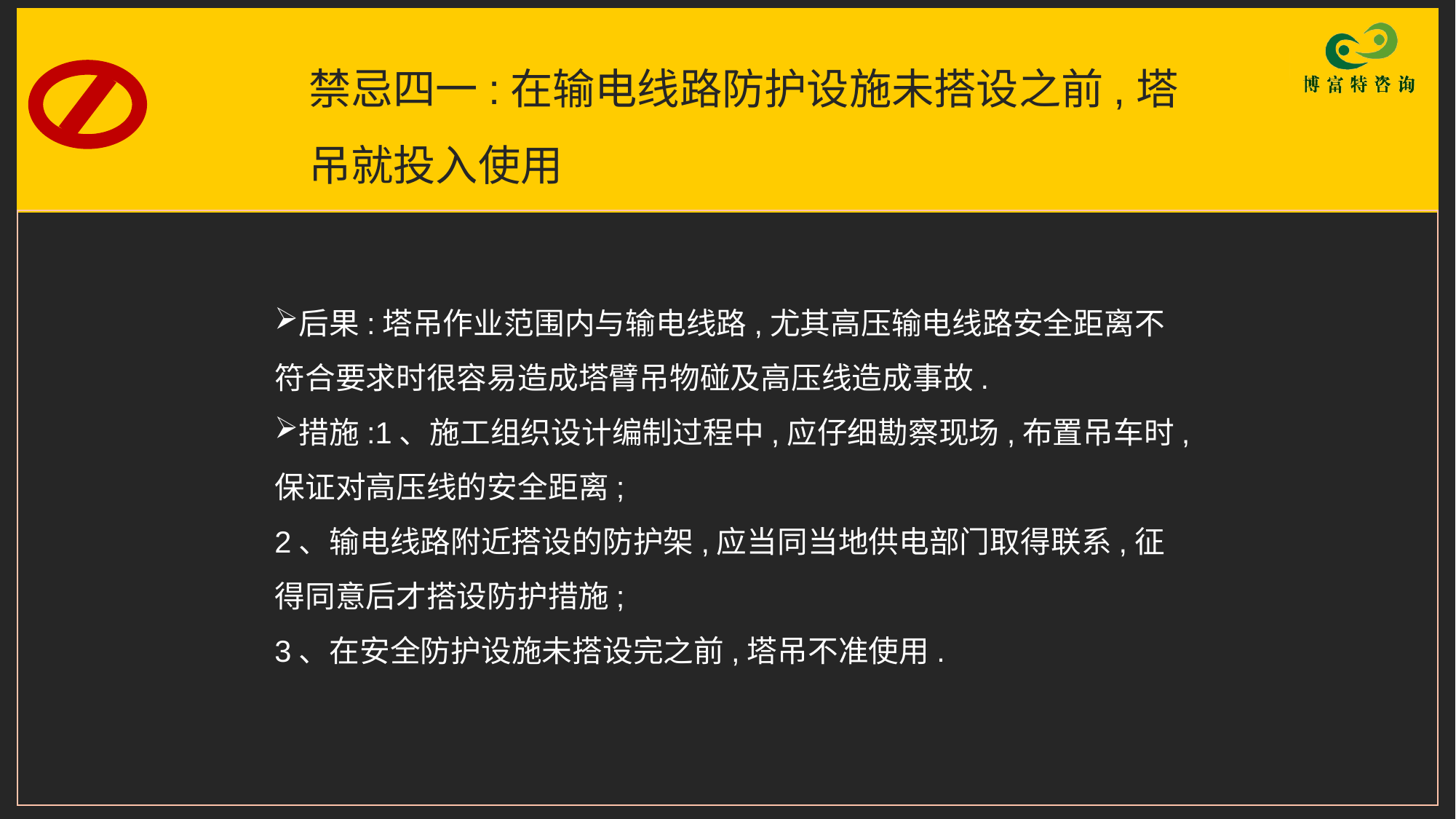

# 禁忌四一:在输电线路防护设施未搭设之前,塔吊就投入使用
后果:塔吊作业范围内与输电线路,尤其高压输电线路安全距离不符合要求时很容易造成塔臂吊物碰及高压线造成事故.
措施:1、施工组织设计编制过程中,应仔细勘察现场,布置吊车时,保证对高压线的安全距离;
2、输电线路附近搭设的防护架,应当同当地供电部门取得联系,征得同意后才搭设防护措施;
3、在安全防护设施未搭设完之前,塔吊不准使用.